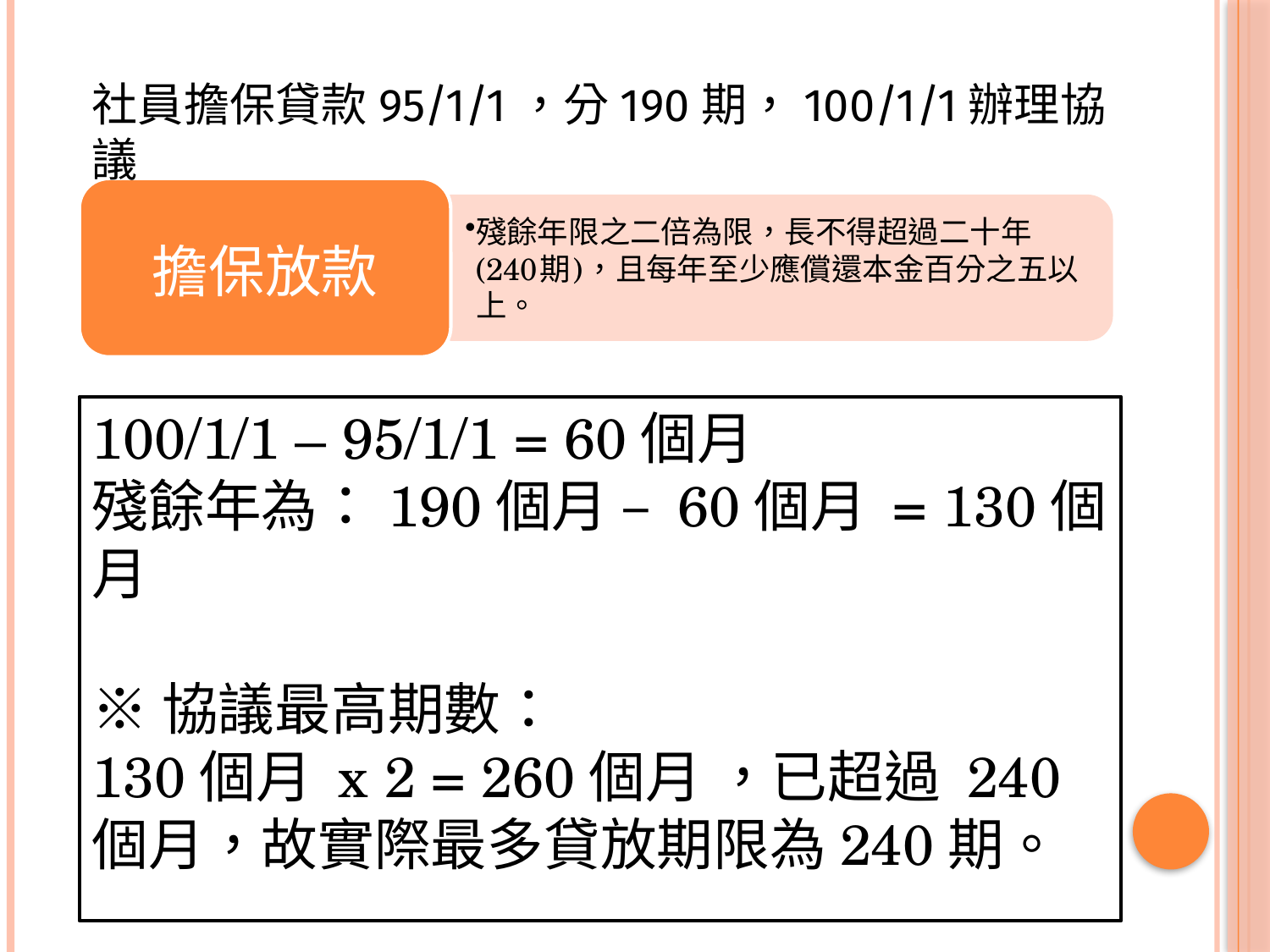

社員擔保貸款95/1/1，分190期，100/1/1辦理協議
擔保放款
殘餘年限之二倍為限，長不得超過二十年(240期)，且每年至少應償還本金百分之五以上。
100/1/1 – 95/1/1 = 60個月
殘餘年為：190個月 – 60個月 = 130個月

※協議最高期數：
130個月 x 2 = 260個月 ，已超過 240個月，故實際最多貸放期限為240期。